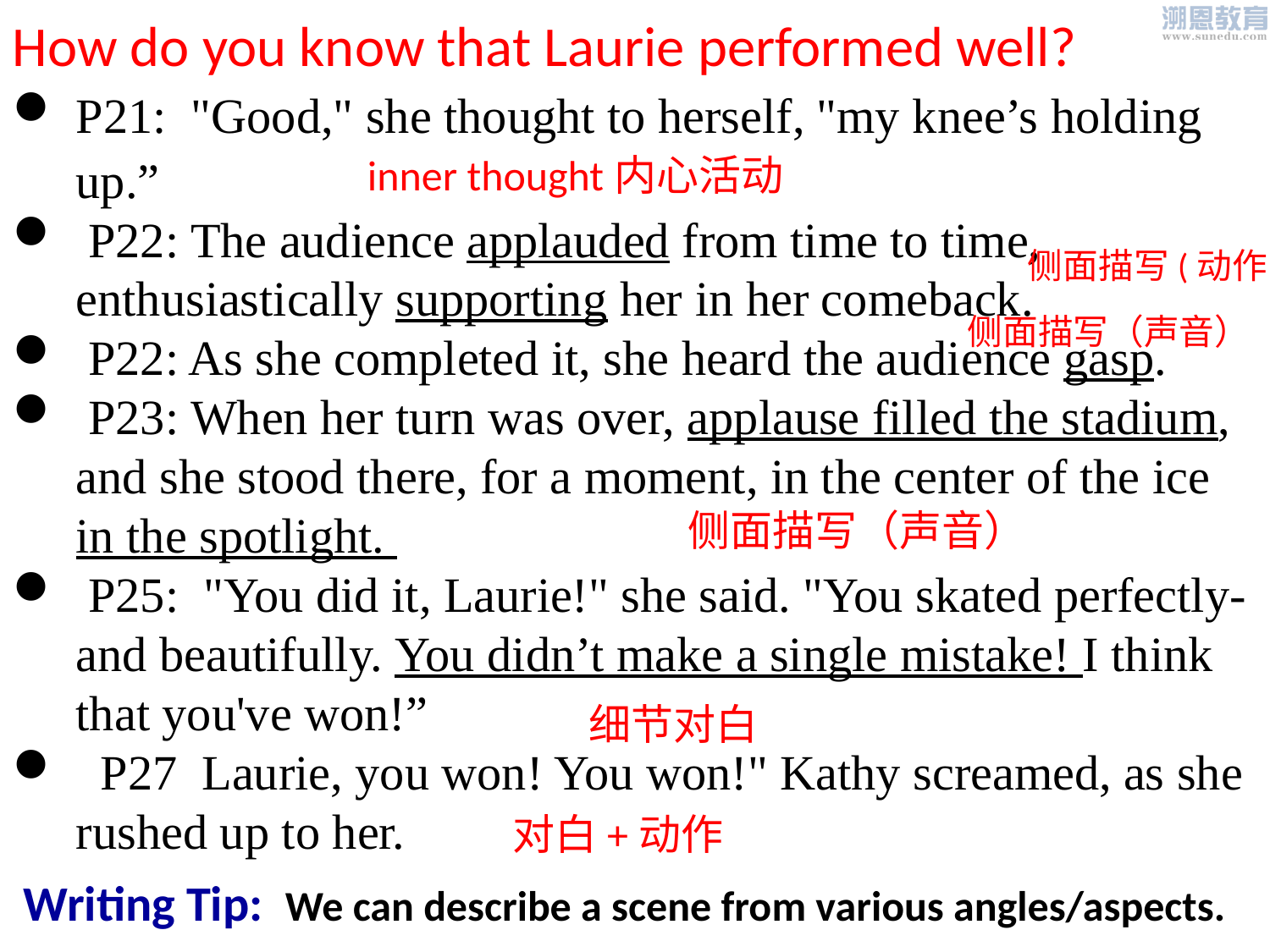

How do you know that Laurie performed well?
P21:  "Good," she thought to herself, "my knee’s holding up.”
 P22: The audience applauded from time to time, enthusiastically supporting her in her comeback.
 P22: As she completed it, she heard the audience gasp.
 P23: When her turn was over, applause filled the stadium, and she stood there, for a moment, in the center of the ice in the spotlight.
 P25:  "You did it, Laurie!" she said. "You skated perfectly-and beautifully. You didn’t make a single mistake! I think that you've won!”
  P27  Laurie, you won! You won!" Kathy screamed, as she rushed up to her.

inner thought内心活动
侧面描写(动作)
侧面描写（声音）
侧面描写（声音）
细节对白
对白+动作
 Writing Tip:  We can describe a scene from various angles/aspects.